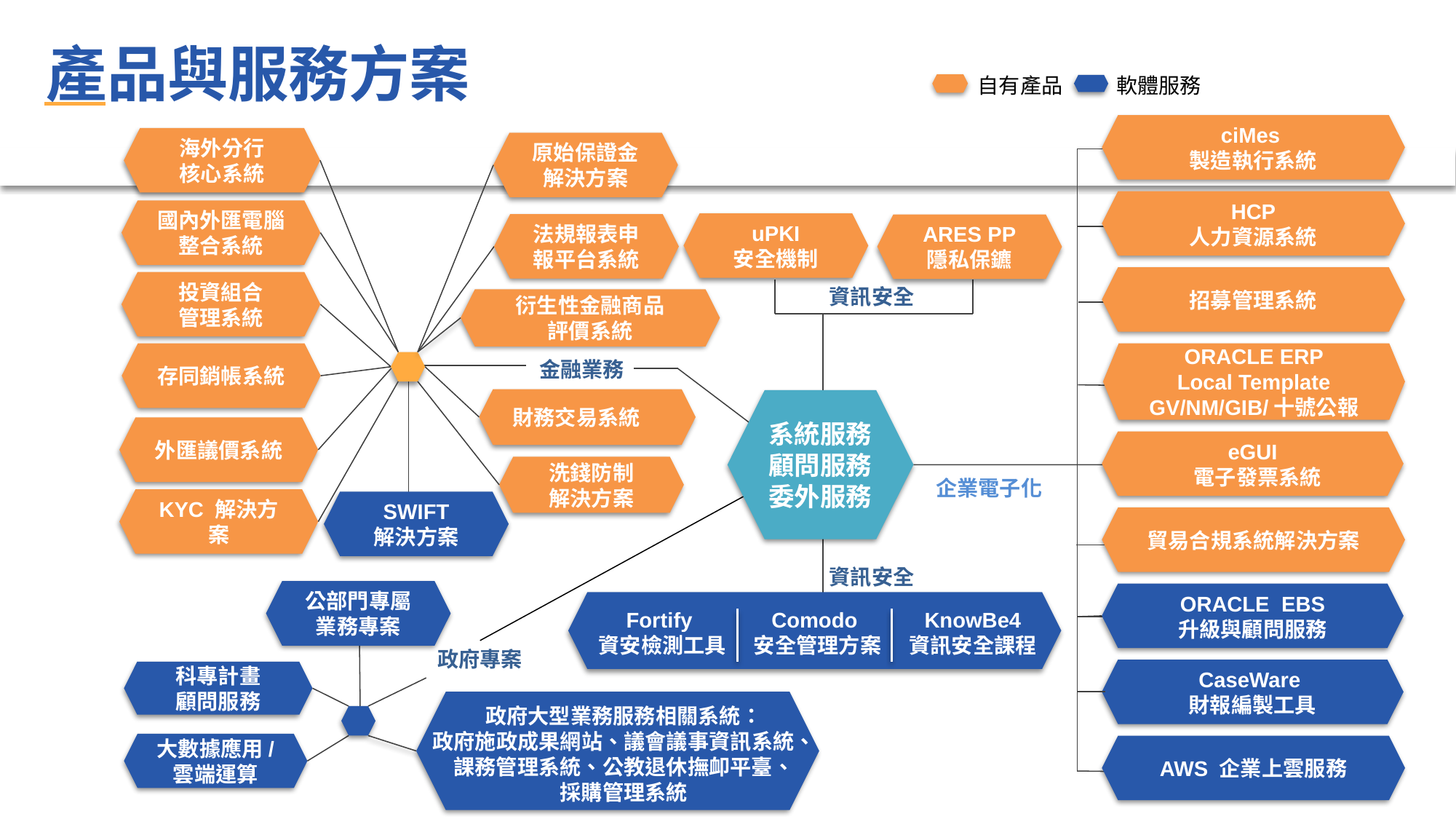

產品與服務方案
自有產品
軟體服務

ciMes
製造執行系統
海外分行
核心系統
原始保證金
解決方案
HCP
人力資源系統
國內外匯電腦整合系統
uPKI
安全機制
法規報表申報平台系統
ARES PP
隱私保鑣
招募管理系統
投資組合
管理系統
資訊安全
衍生性金融商品
評價系統
ORACLE ERP
Local Template
GV/NM/GIB/十號公報
存同銷帳系統
金融業務

財務交易系統
系統服務
顧問服務
委外服務
eGUI
 電子發票系統
洗錢防制
解決方案
企業電子化
KYC 解決方案
SWIFT
解決方案
貿易合規系統解決方案
資訊安全
公部門專屬
業務專案
 ORACLE  EBS
升級與顧問服務

政府專案
 CaseWare
財報編製工具
科專計畫
顧問服務

大數據應用/
雲端運算
AWS 企業上雲服務
外匯議價系統
Fortify
資安檢測工具
Comodo
安全管理方案
KnowBe4
資訊安全課程
政府大型業務服務相關系統：
政府施政成果網站、議會議事資訊系統、
課務管理系統、公教退休撫卹平臺、
採購管理系統